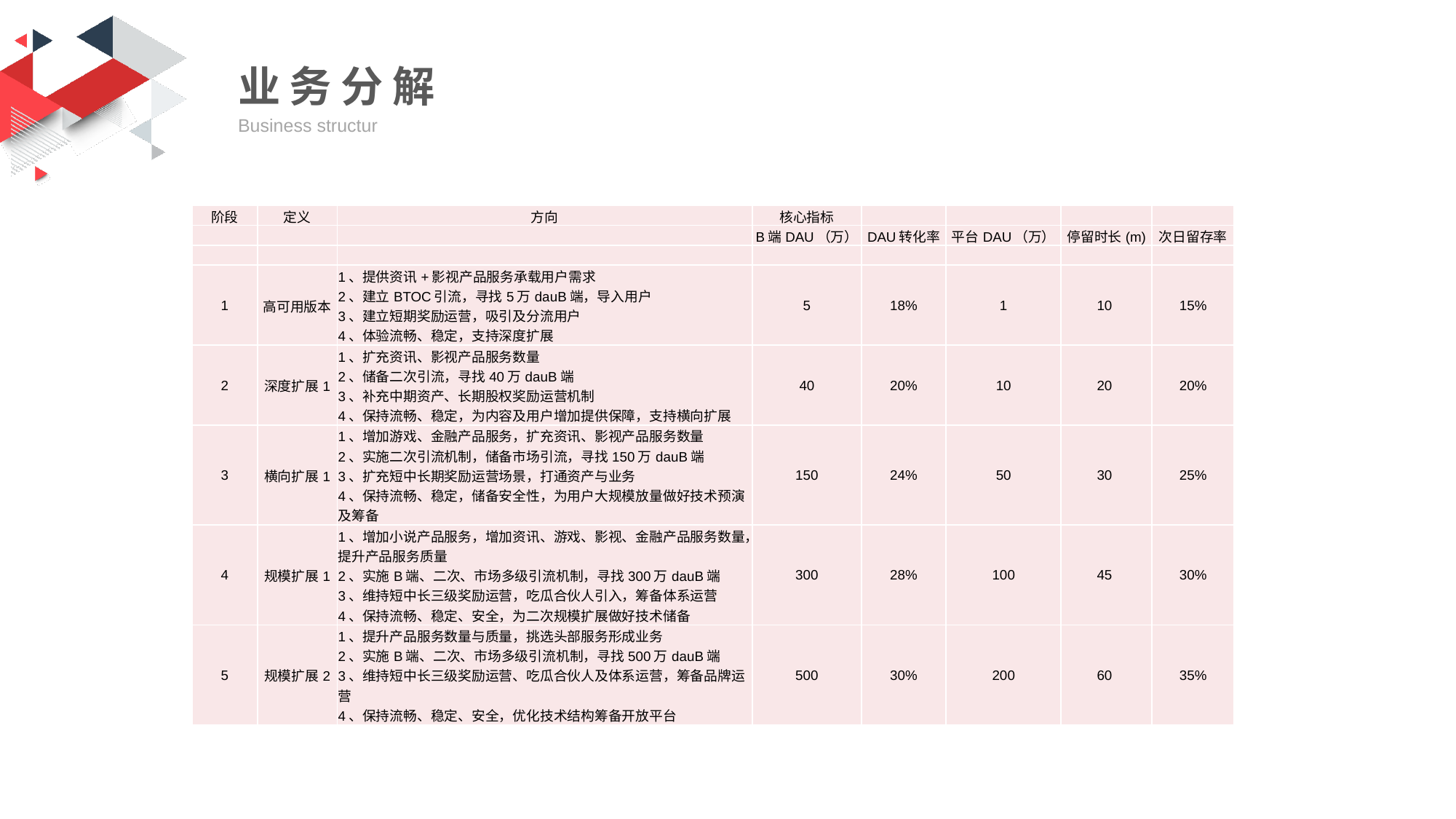

业务分解
Business structure
| 阶段 | 定义 | 方向 | 核心指标 |  |  |  |  |
| --- | --- | --- | --- | --- | --- | --- | --- |
|  |  |  | B端DAU（万） | DAU转化率 | 平台DAU（万） | 停留时长(m) | 次日留存率 |
|  |  |  |  |  |  |  |  |
| 1 | 高可用版本 | 1、提供资讯+影视产品服务承载用户需求 2、建立BTOC引流，寻找5万dauB端，导入用户 3、建立短期奖励运营，吸引及分流用户 4、体验流畅、稳定，支持深度扩展 | 5 | 18% | 1 | 10 | 15% |
| 2 | 深度扩展1 | 1、扩充资讯、影视产品服务数量 2、储备二次引流，寻找40万dauB端 3、补充中期资产、长期股权奖励运营机制 4、保持流畅、稳定，为内容及用户增加提供保障，支持横向扩展 | 40 | 20% | 10 | 20 | 20% |
| 3 | 横向扩展1 | 1、增加游戏、金融产品服务，扩充资讯、影视产品服务数量 2、实施二次引流机制，储备市场引流，寻找150万dauB端 3、扩充短中长期奖励运营场景，打通资产与业务 4、保持流畅、稳定，储备安全性，为用户大规模放量做好技术预演及筹备 | 150 | 24% | 50 | 30 | 25% |
| 4 | 规模扩展1 | 1、增加小说产品服务，增加资讯、游戏、影视、金融产品服务数量，提升产品服务质量 2、实施B端、二次、市场多级引流机制，寻找300万dauB端 3、维持短中长三级奖励运营，吃瓜合伙人引入，筹备体系运营 4、保持流畅、稳定、安全，为二次规模扩展做好技术储备 | 300 | 28% | 100 | 45 | 30% |
| 5 | 规模扩展2 | 1、提升产品服务数量与质量，挑选头部服务形成业务 2、实施B端、二次、市场多级引流机制，寻找500万dauB端 3、维持短中长三级奖励运营、吃瓜合伙人及体系运营，筹备品牌运营 4、保持流畅、稳定、安全，优化技术结构筹备开放平台 | 500 | 30% | 200 | 60 | 35% |